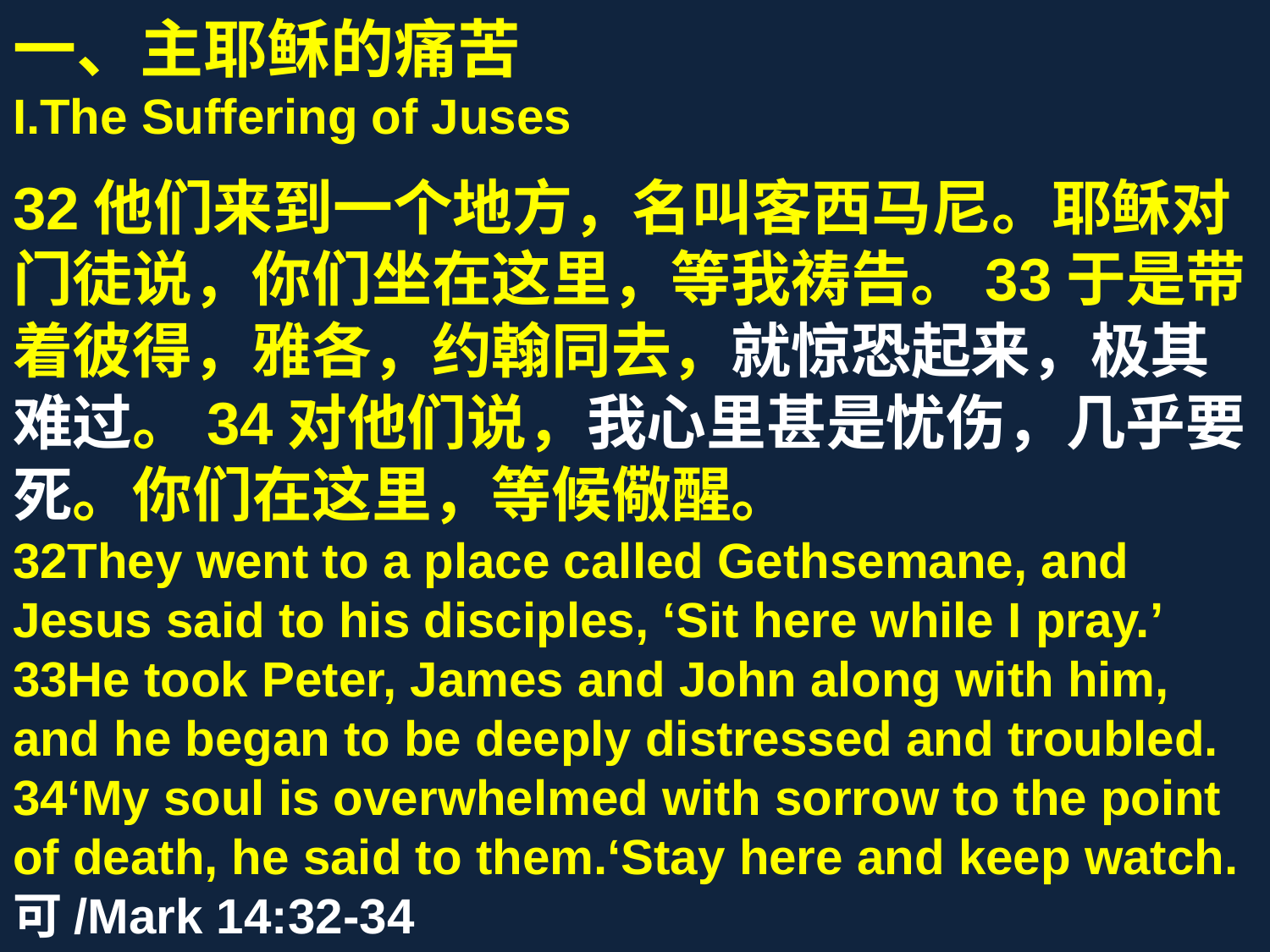

一、主耶稣的痛苦
I.The Suffering of Juses
32他们来到一个地方，名叫客西马尼。耶稣对门徒说，你们坐在这里，等我祷告。33于是带着彼得，雅各，约翰同去，就惊恐起来，极其难过。34对他们说，我心里甚是忧伤，几乎要死。你们在这里，等候儆醒。
32They went to a place called Gethsemane, and Jesus said to his disciples, ‘Sit here while I pray.’ 33He took Peter, James and John along with him, and he began to be deeply distressed and troubled. 34‘My soul is overwhelmed with sorrow to the point of death, he said to them.‘Stay here and keep watch. 可/Mark 14:32-34